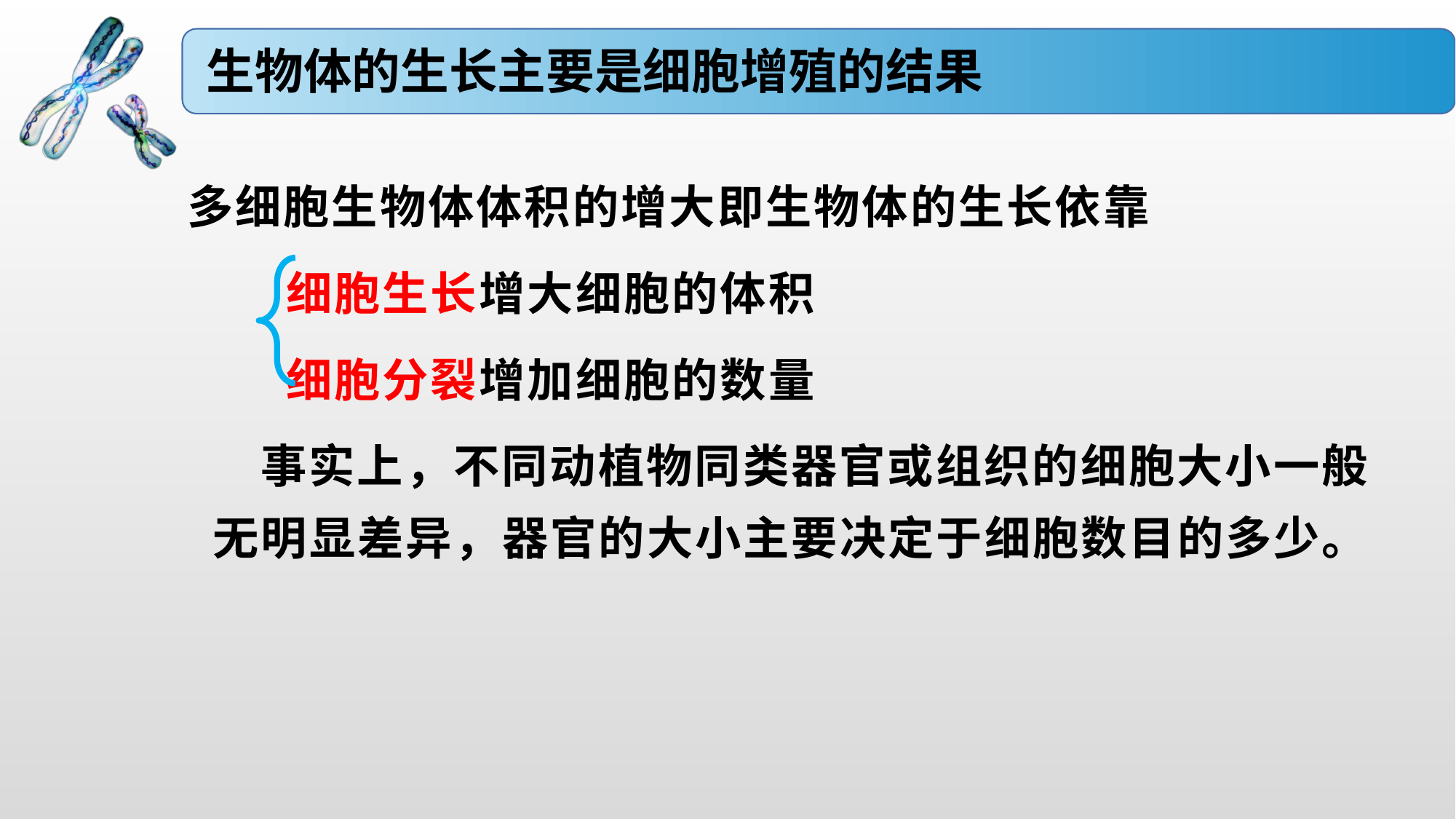

生物体的生长主要是细胞增殖的结果
多细胞生物体体积的增大即生物体的生长依靠
       细胞生长增大细胞的体积
       细胞分裂增加细胞的数量
     事实上，不同动植物同类器官或组织的细胞大小一般无明显差异，器官的大小主要决定于细胞数目的多少。